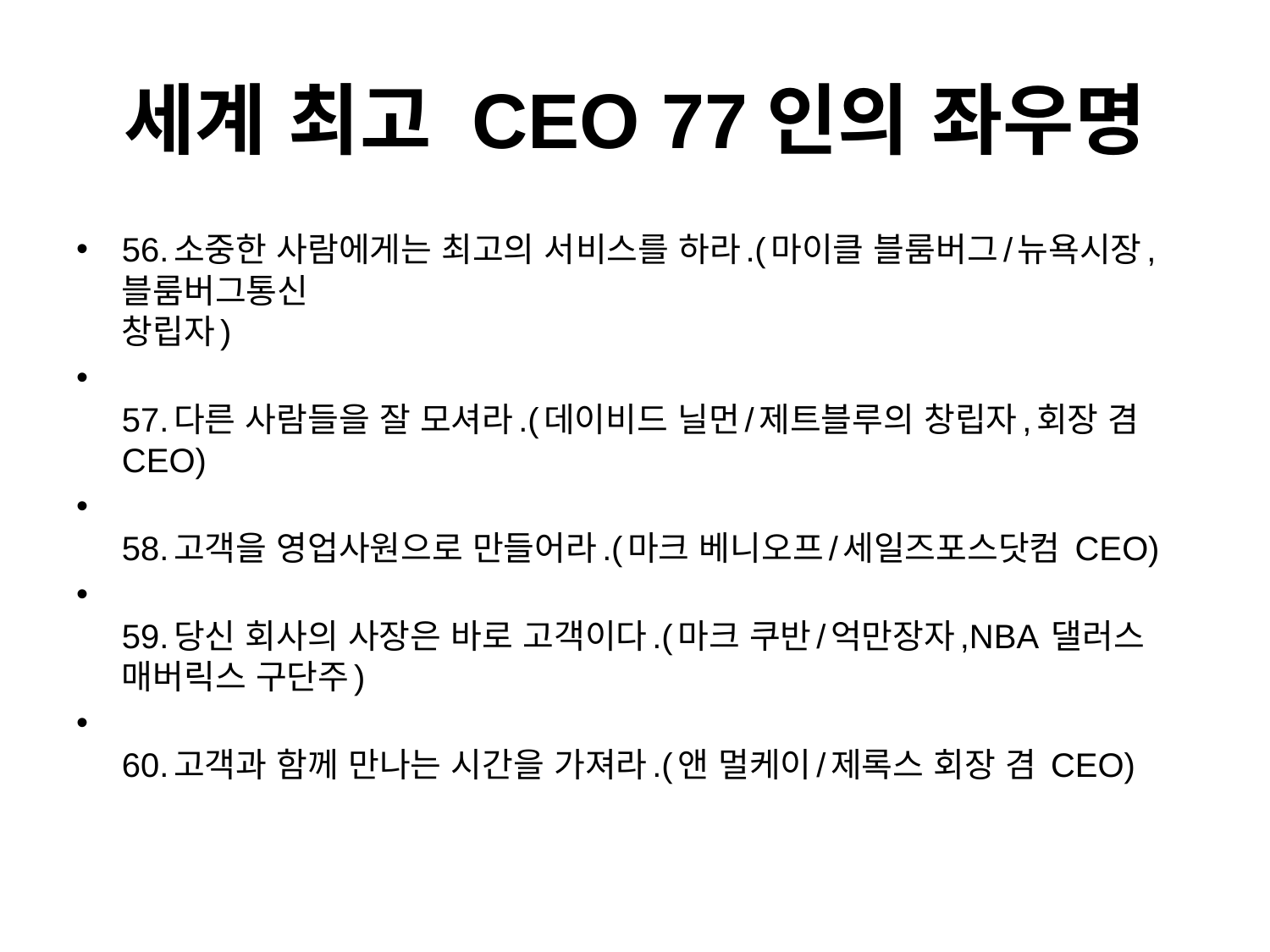

# 세계 최고 CEO 77인의 좌우명
56.소중한 사람에게는 최고의 서비스를 하라.(마이클 블룸버그/뉴욕시장,블룸버그통신
창립자)
57.다른 사람들을 잘 모셔라.(데이비드 닐먼/제트블루의 창립자,회장 겸 CEO)
58.고객을 영업사원으로 만들어라.(마크 베니오프/세일즈포스닷컴 CEO)
59.당신 회사의 사장은 바로 고객이다.(마크 쿠반/억만장자,NBA 댈러스 매버릭스 구단주)
60.고객과 함께 만나는 시간을 가져라.(앤 멀케이/제록스 회장 겸 CEO)